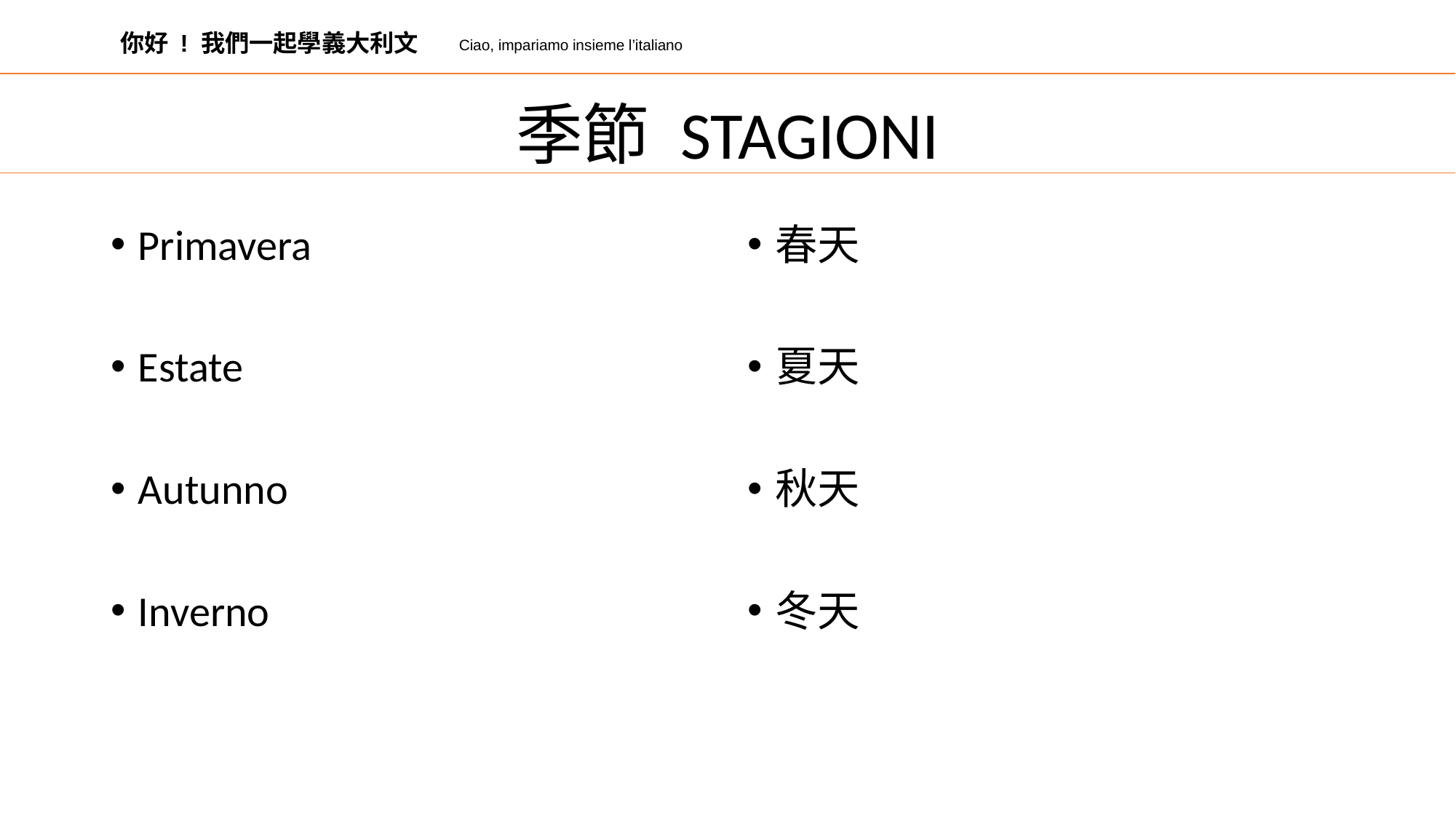

你好 ! 我們一起學義大利文

Ciao, impariamo insieme l’italiano

# 季節 STAGIONI
Primavera

Estate

Autunno

Inverno
春天

夏天

秋天

冬天